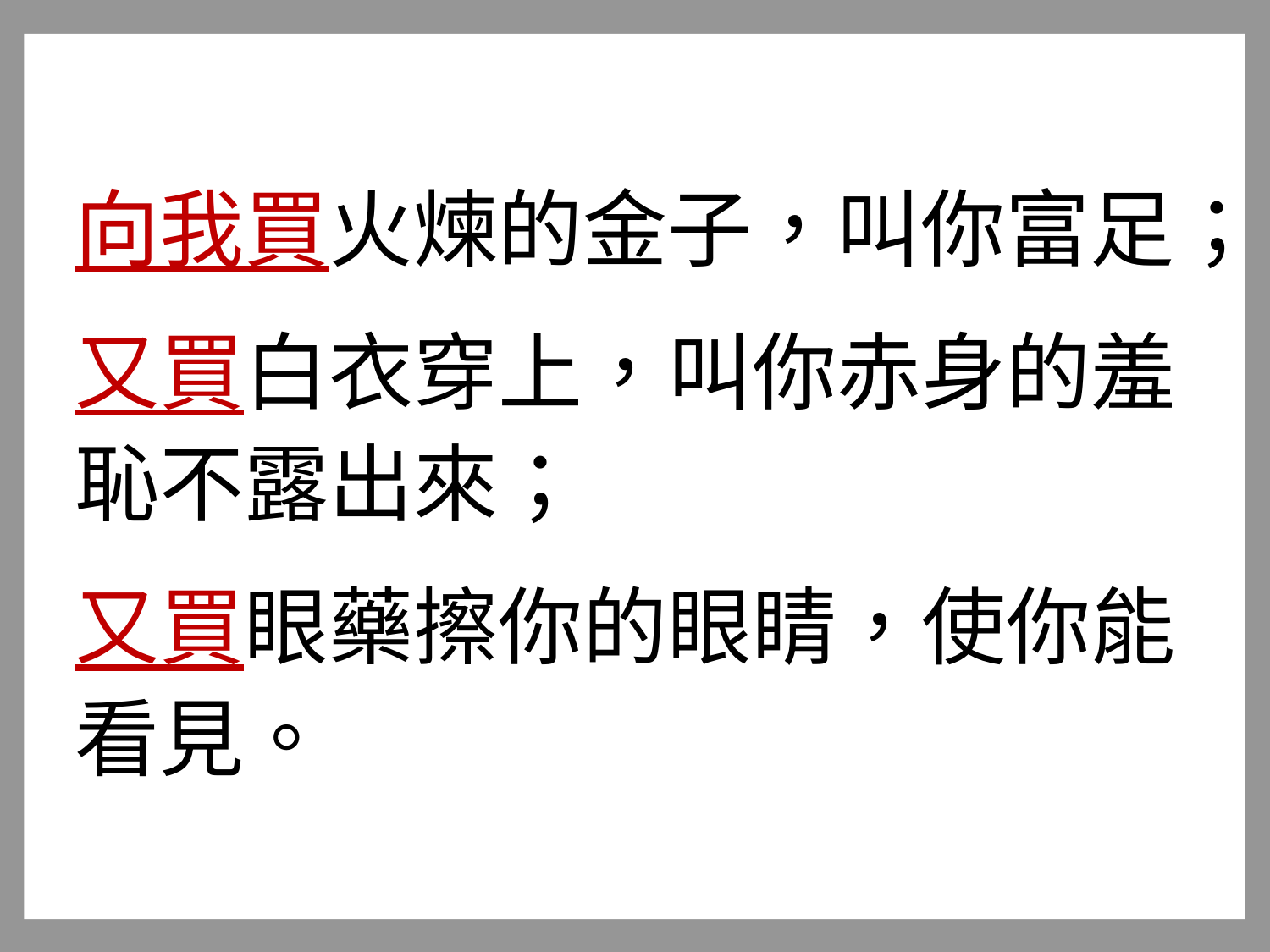

向我買火煉的金子，叫你富足；
又買白衣穿上，叫你赤身的羞恥不露出來；
又買眼藥擦你的眼睛，使你能看見。